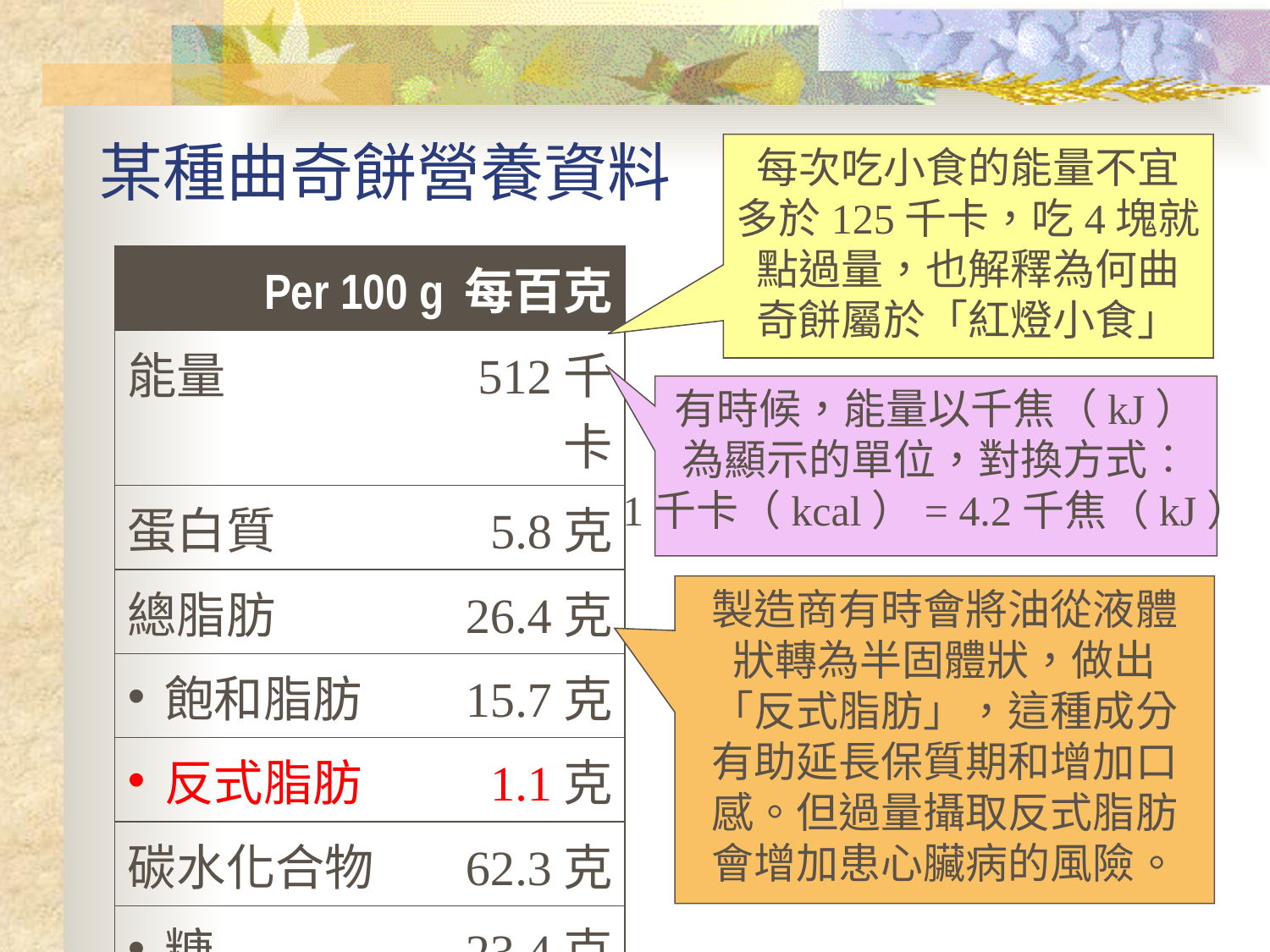

# 某種曲奇餅營養資料
每次吃小食的能量不宜
多於125千卡，吃4塊就
點過量，也解釋為何曲
奇餅屬於「紅燈小食」
| Per 100 g 每百克 |  |
| --- | --- |
| 能量 | 512千卡 |
| 蛋白質 | 5.8克 |
| 總脂肪 | 26.4克 |
| 飽和脂肪 | 15.7克 |
| 反式脂肪 | 1.1克 |
| 碳水化合物 | 62.3克 |
| 糖 | 23.4克 |
| 鈉 | 170毫克 |
有時候，能量以千焦（kJ）
為顯示的單位，對換方式︰
1千卡（kcal）= 4.2千焦（kJ）
製造商有時會將油從液體
狀轉為半固體狀，做出
「反式脂肪」，這種成分
有助延長保質期和增加口
感。但過量攝取反式脂肪
會增加患心臟病的風險。